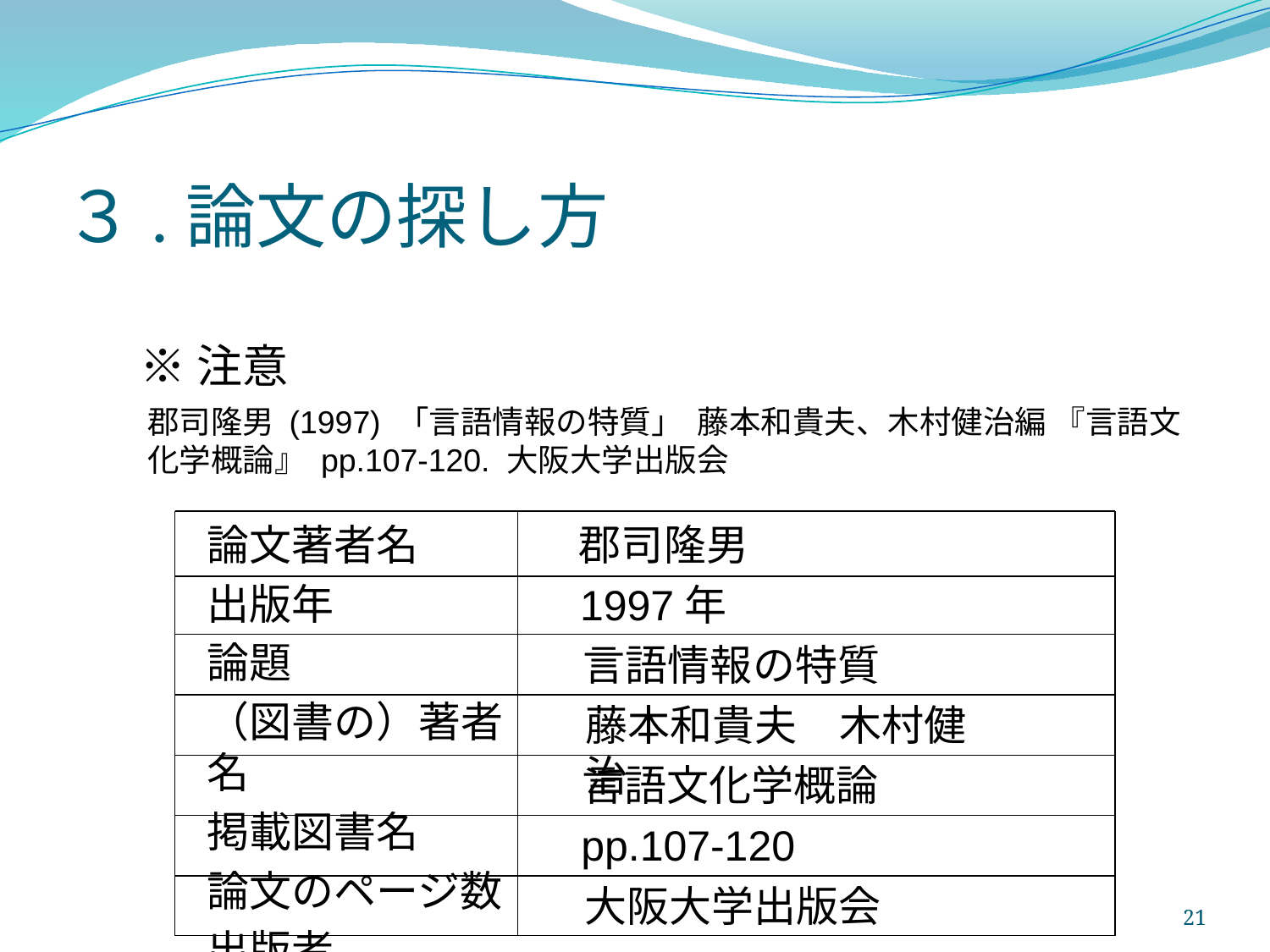

# ３.論文の探し方

※注意

郡司隆男 (1997) 「言語情報の特質」  藤本和貴夫、木村健治編 『言語文化学概論』 pp.107-120. 大阪大学出版会
論文著者名
出版年
論題
（図書の）著者名
掲載図書名
論文のページ数
出版者
郡司隆男
1997年
言語情報の特質
藤本和貴夫　木村健治
言語文化学概論
pp.107-120
大阪大学出版会
21